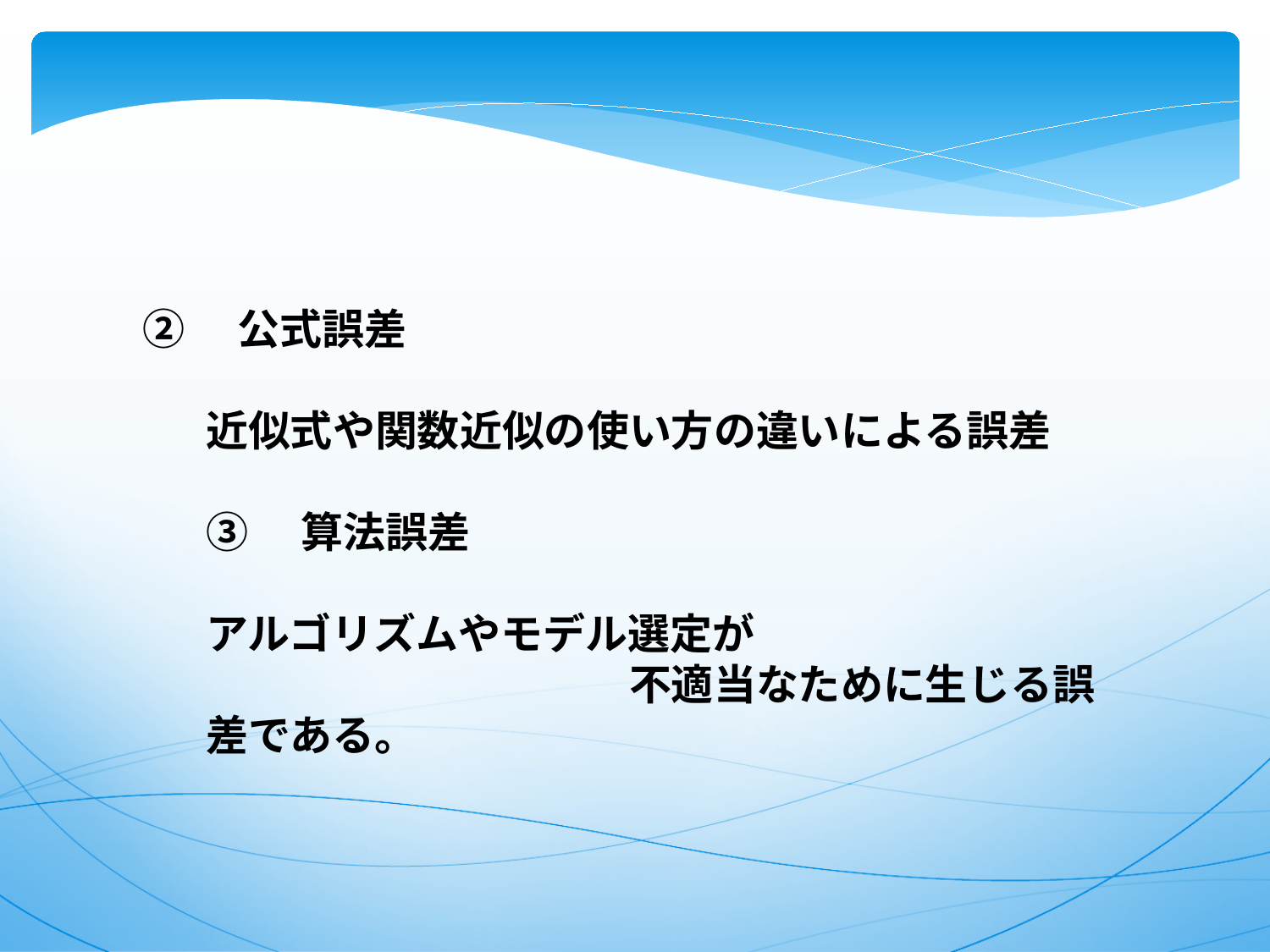

②　公式誤差

近似式や関数近似の使い方の違いによる誤差

③　算法誤差

アルゴリズムやモデル選定が
　　　　　　　　　　不適当なために生じる誤差である。